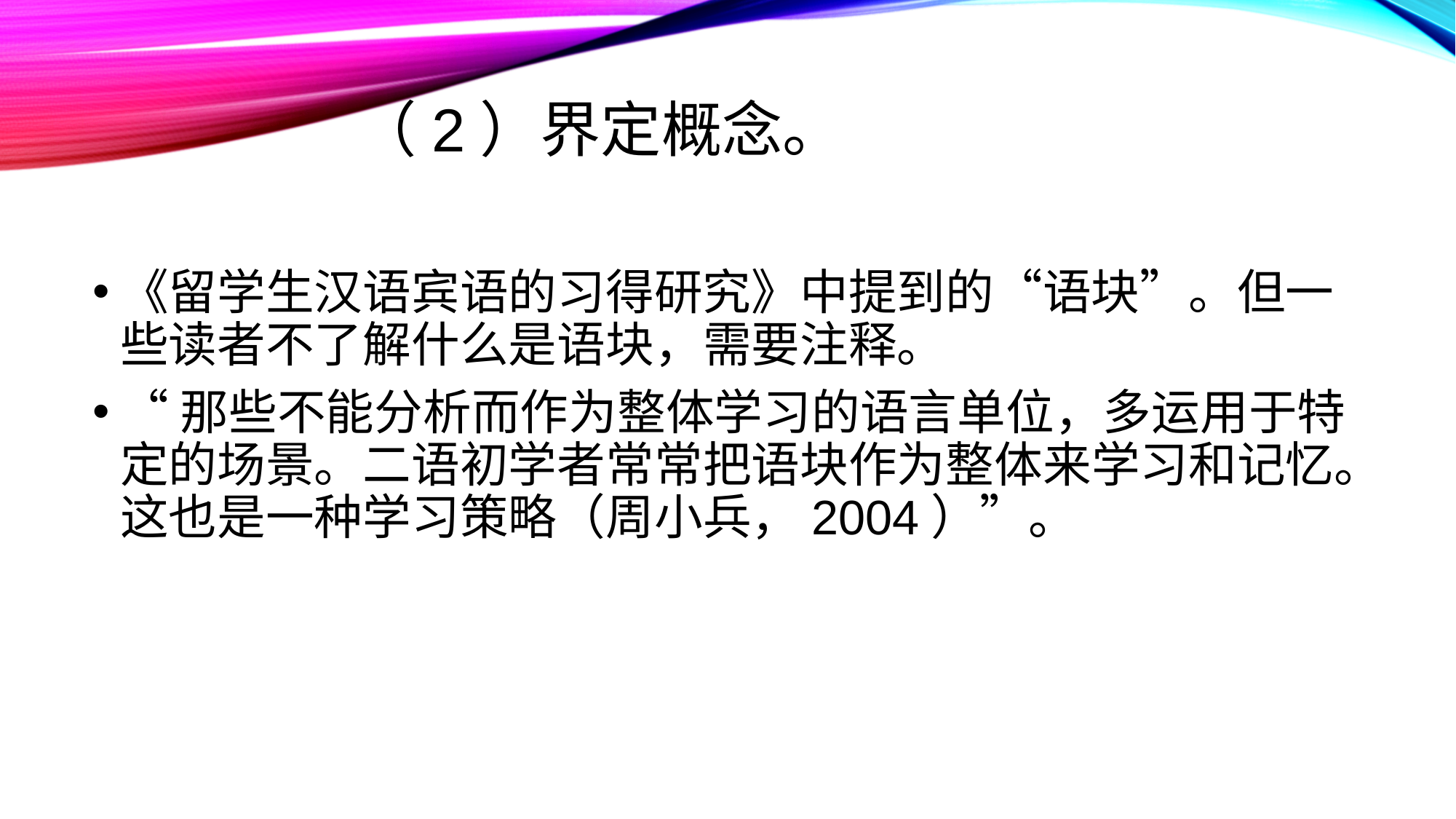

# （2）界定概念。
《留学生汉语宾语的习得研究》中提到的“语块”。但一些读者不了解什么是语块，需要注释。
“那些不能分析而作为整体学习的语言单位，多运用于特定的场景。二语初学者常常把语块作为整体来学习和记忆。这也是一种学习策略（周小兵，2004）”。